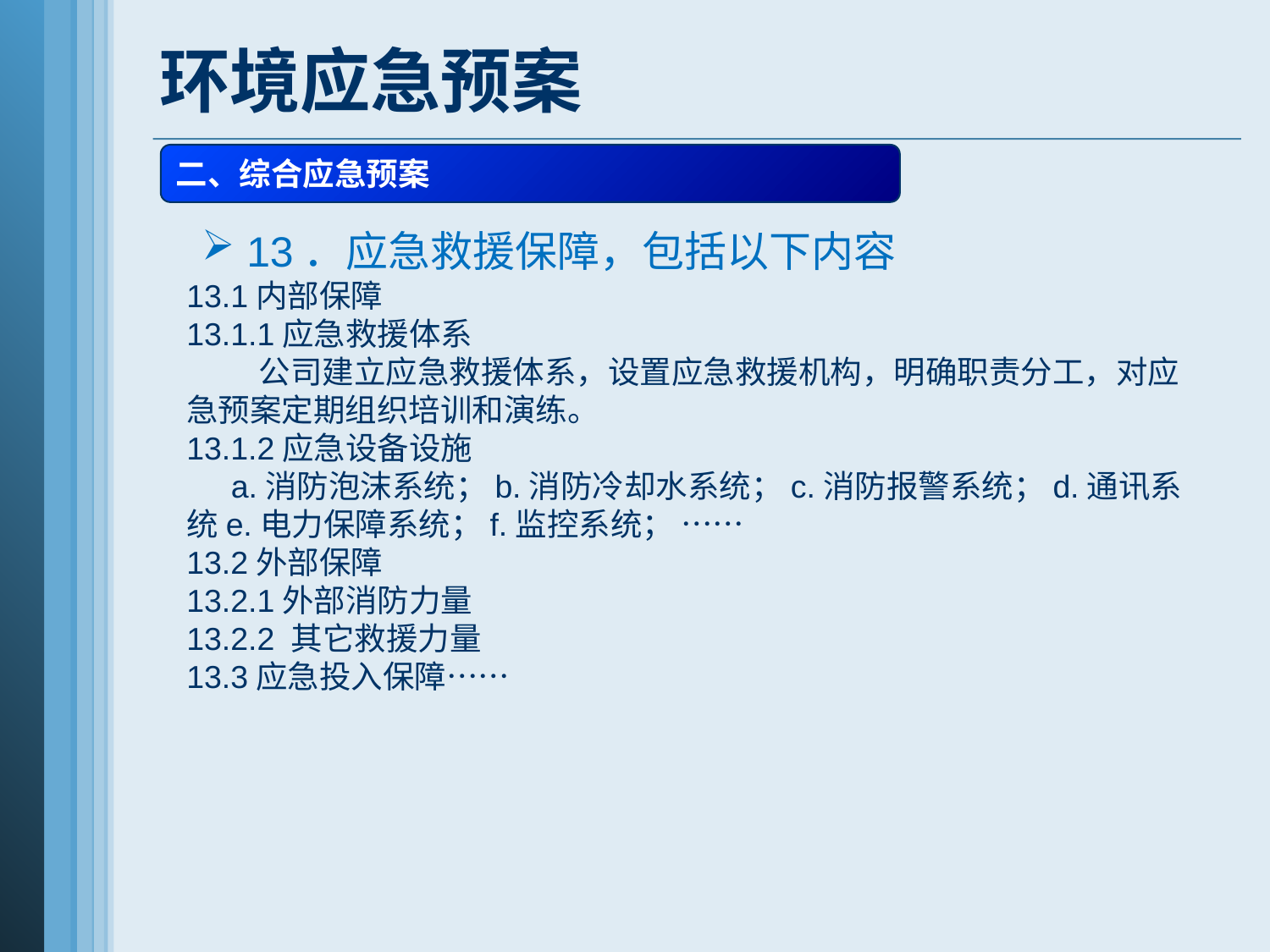

环境应急预案
二、综合应急预案
13．应急救援保障，包括以下内容
13.1内部保障
13.1.1应急救援体系
         公司建立应急救援体系，设置应急救援机构，明确职责分工，对应急预案定期组织培训和演练。
13.1.2应急设备设施
     a.消防泡沫系统；b.消防冷却水系统；c.消防报警系统；d.通讯系统e.电力保障系统；f.监控系统； ……
13.2外部保障
13.2.1外部消防力量
13.2.2 其它救援力量
13.3应急投入保障……